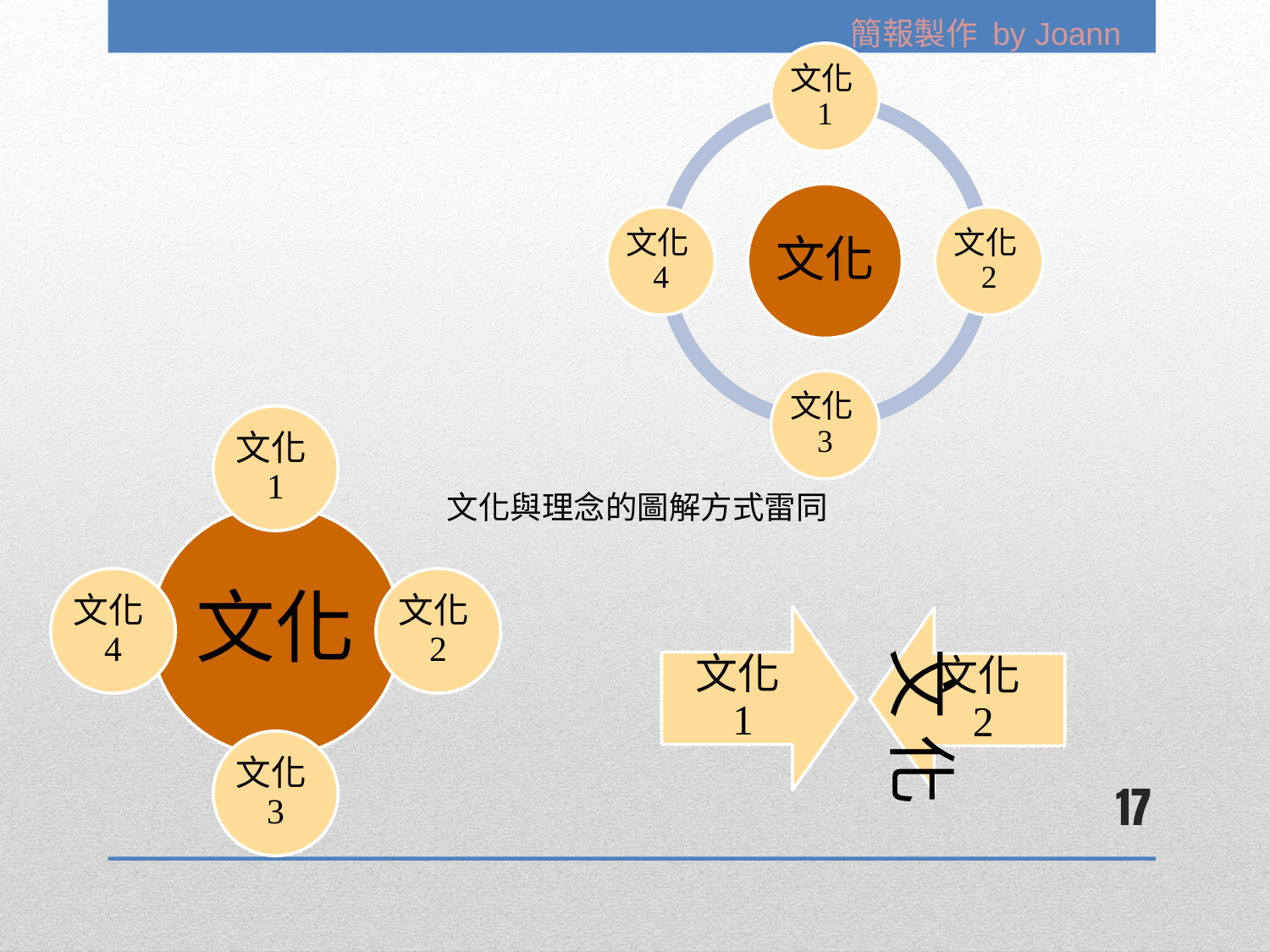

文化
文化1
文化2
文化3
文化4
文化
文化1
文化2
文化3
文化4
文化與理念的圖解方式雷同
文化1
文化2
文 化
17